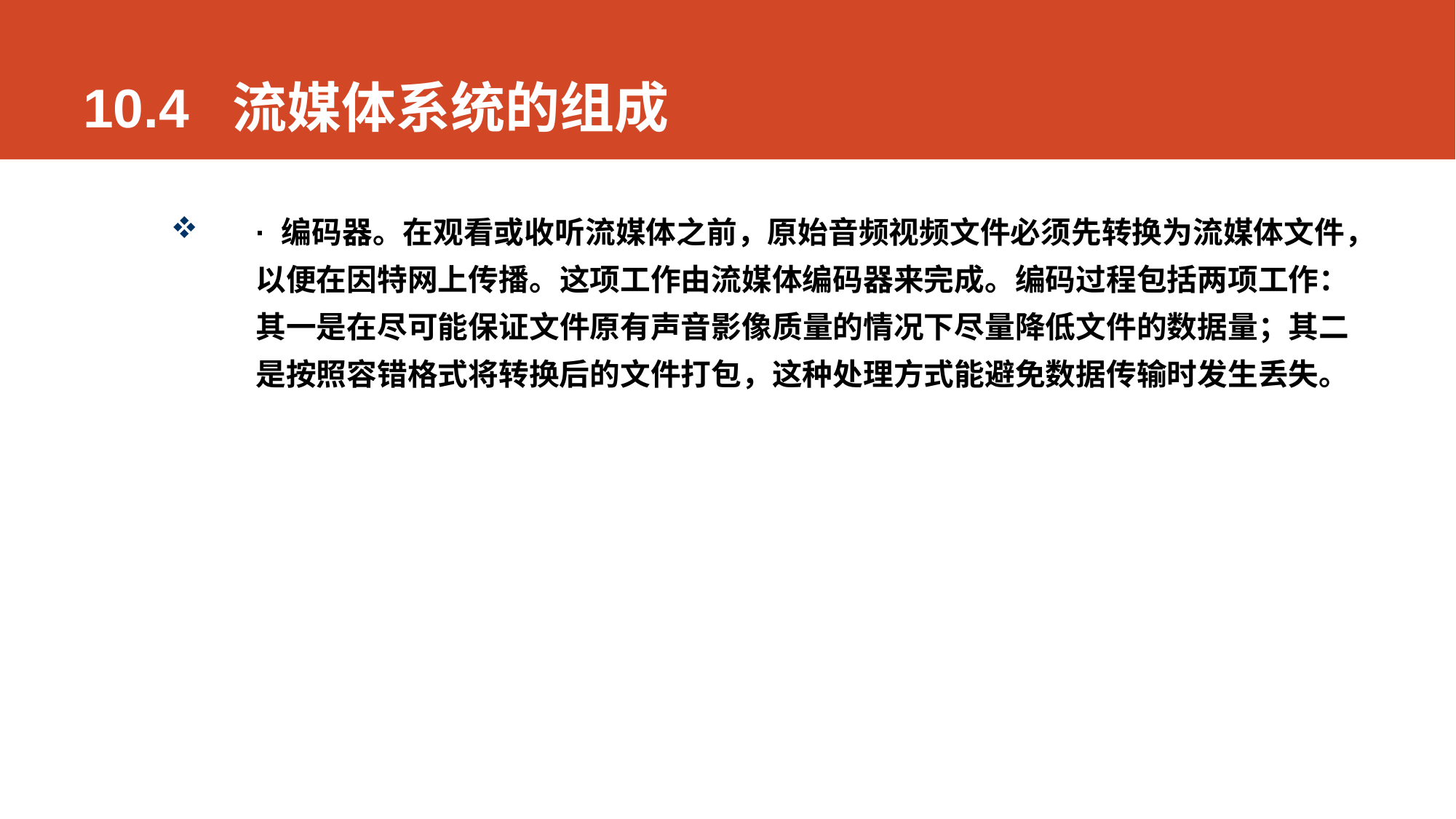

# 10.4  流媒体系统的组成
· 编码器。在观看或收听流媒体之前，原始音频视频文件必须先转换为流媒体文件，以便在因特网上传播。这项工作由流媒体编码器来完成。编码过程包括两项工作：其一是在尽可能保证文件原有声音影像质量的情况下尽量降低文件的数据量；其二是按照容错格式将转换后的文件打包，这种处理方式能避免数据传输时发生丢失。